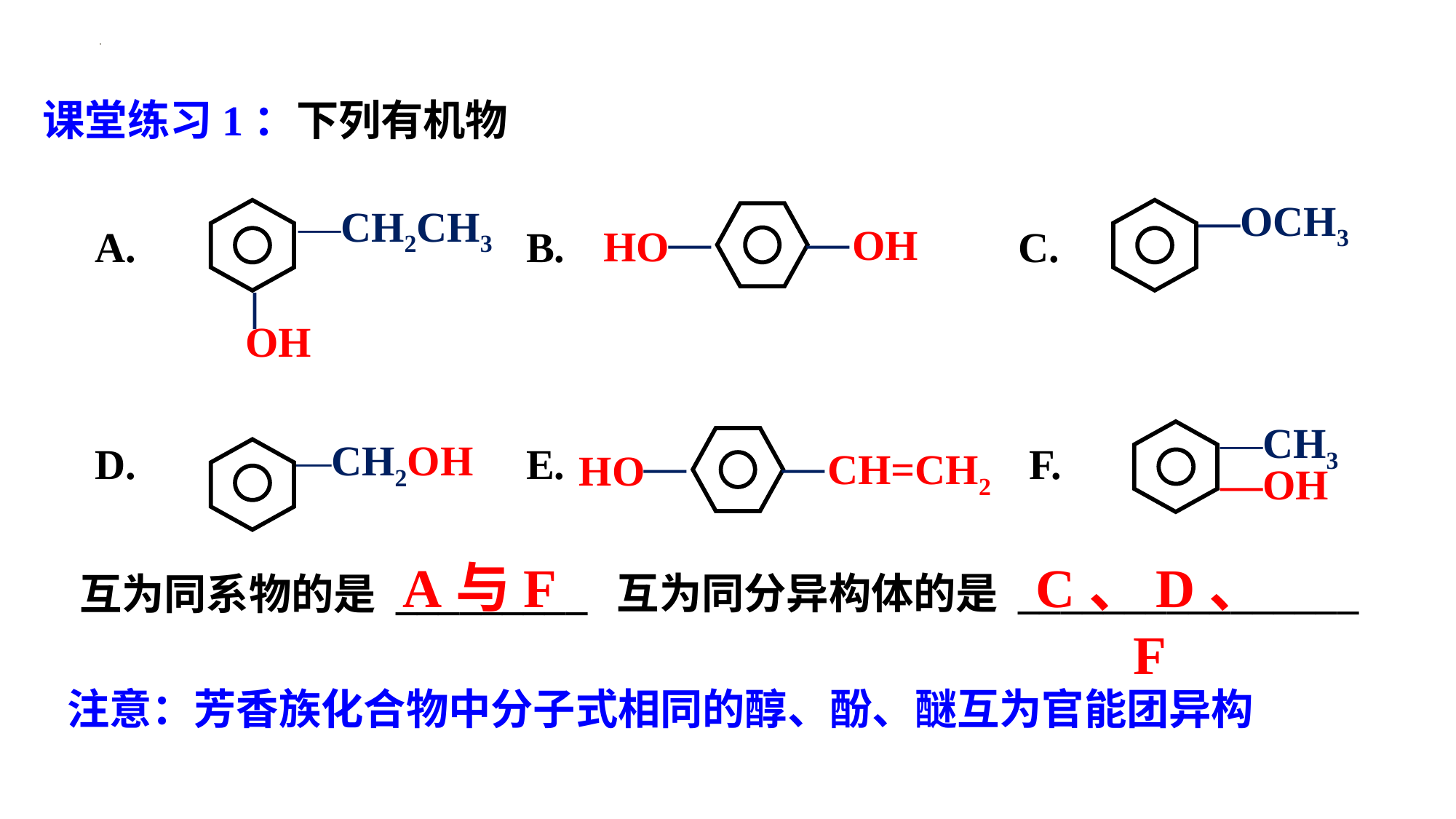

课堂练习1：下列有机物
—OCH3

—CH2CH3

OH

—

—
OH
HO
A.                                     B.                                           C.

D.                                     E.                                            F.
—CH3
—OH

—CH2OH

—

—
CH=CH2
HO
C、D、 F
A与F
互为同分异构体的是 ________________
互为同系物的是 _________
注意：芳香族化合物中分子式相同的醇、酚、醚互为官能团异构